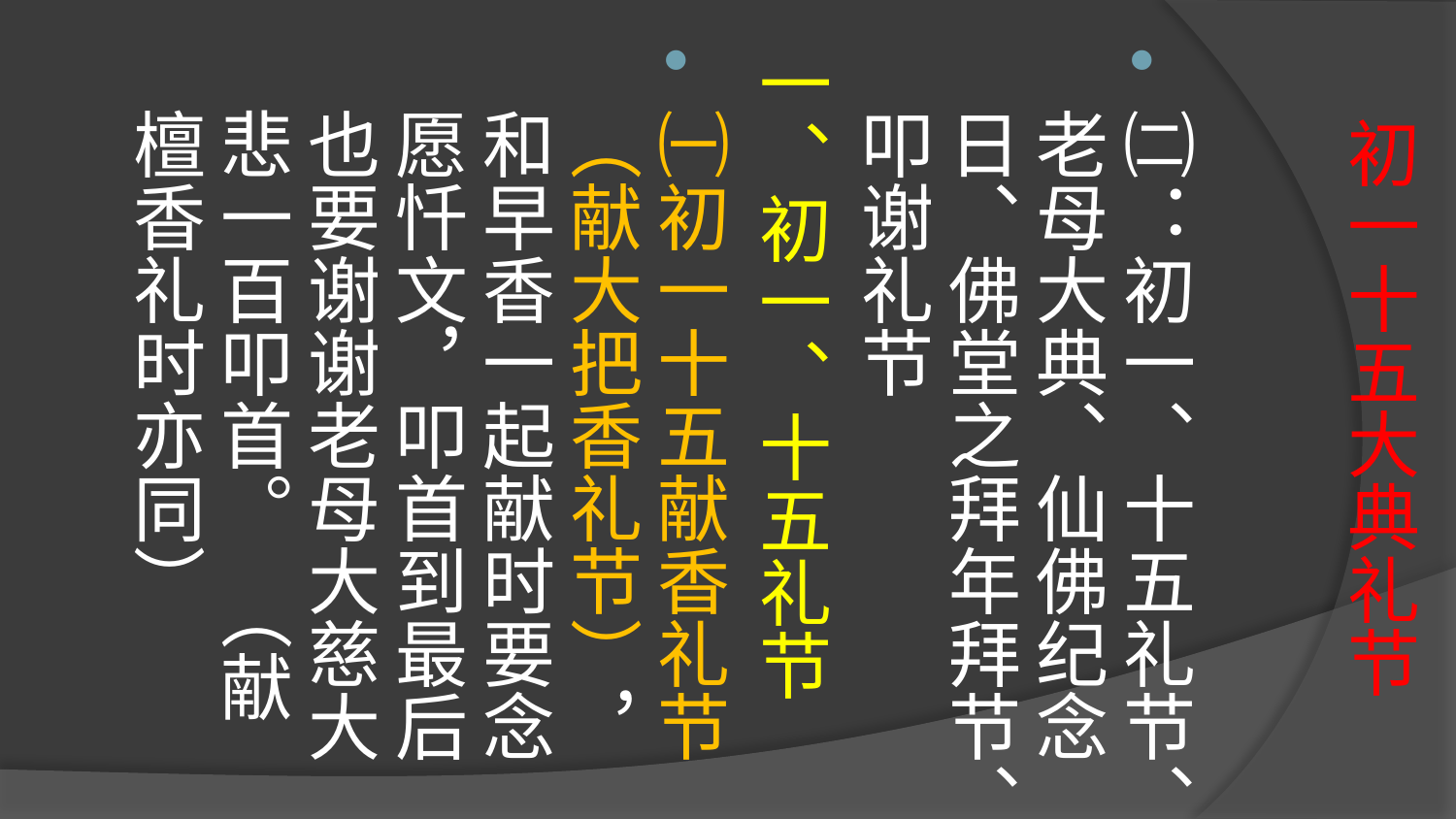

# 初一十五大典礼节
㈡：初一、十五礼节、老母大典、仙佛纪念日、佛堂之拜年拜节、叩谢礼节
一、初一、十五礼节
㈠初一十五献香礼节（献大把香礼节），和早香一起献时要念愿忏文，叩首到最后也要谢谢老母大慈大悲一百叩首。  （献檀香礼时亦同）